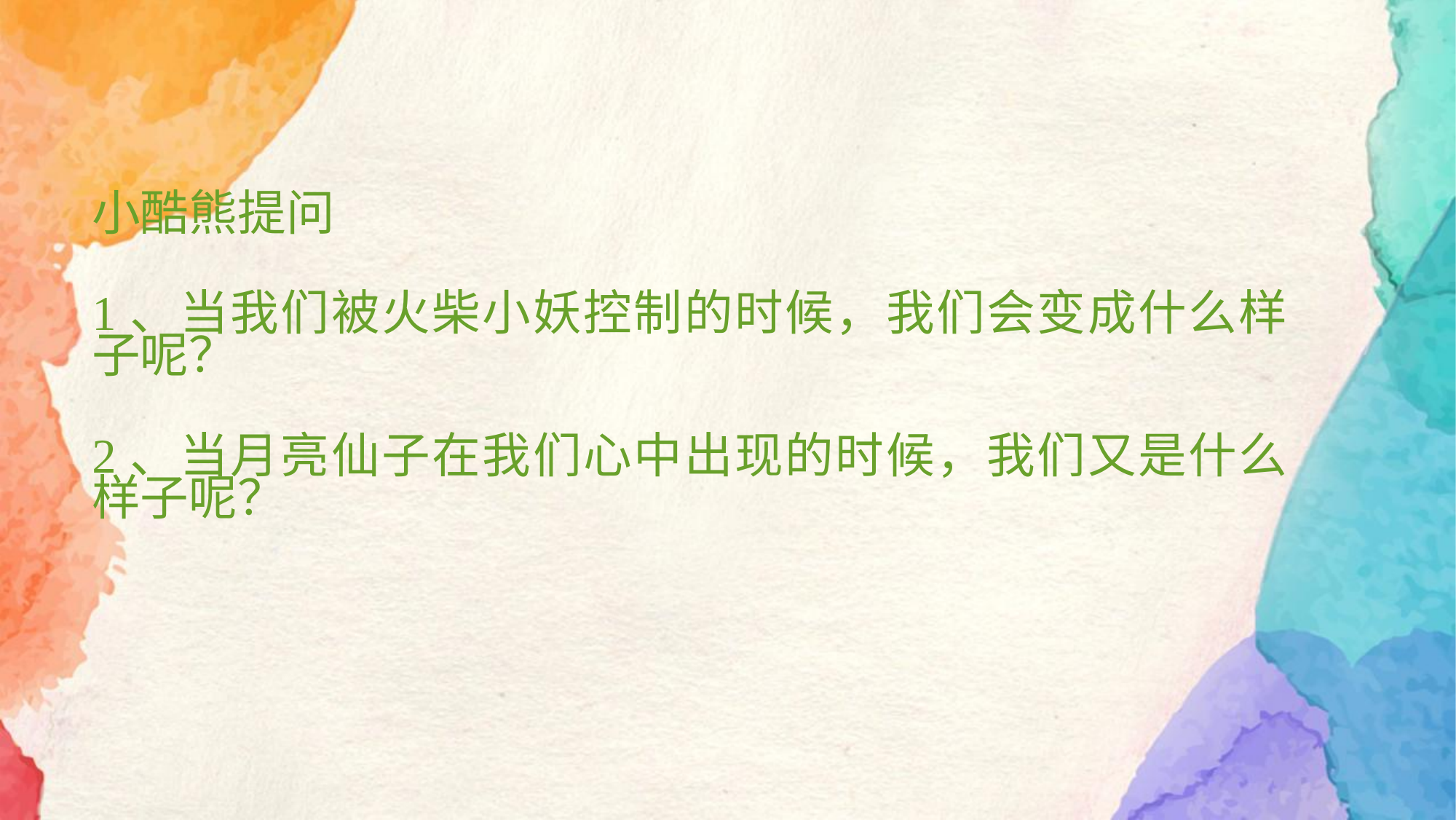

小酷熊提问

1、当我们被火柴小妖控制的时候，我们会变成什么样子呢？

2、当月亮仙子在我们心中出现的时候，我们又是什么样子呢？